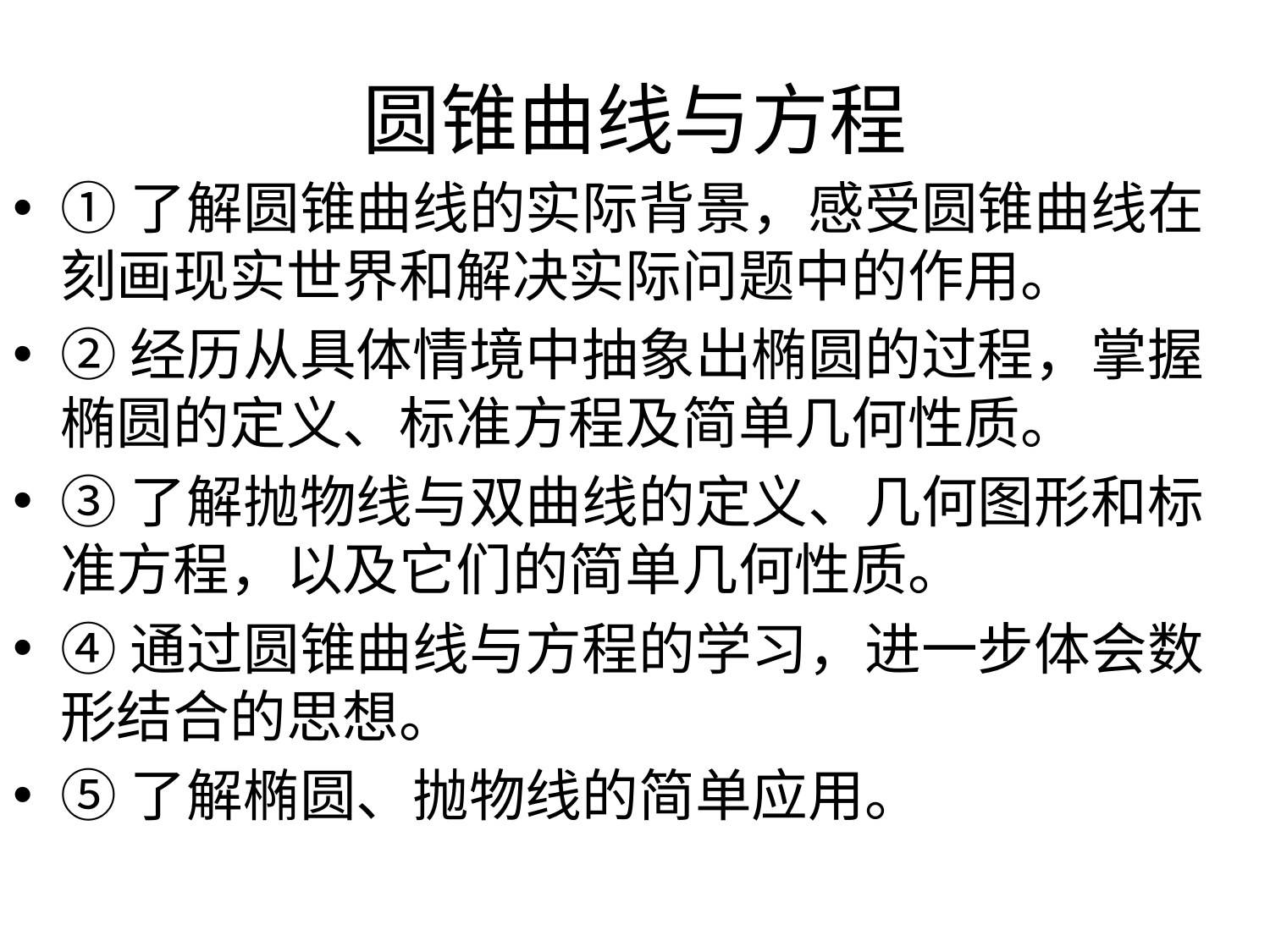

# 圆锥曲线与方程
①了解圆锥曲线的实际背景，感受圆锥曲线在刻画现实世界和解决实际问题中的作用。
②经历从具体情境中抽象出椭圆的过程，掌握椭圆的定义、标准方程及简单几何性质。
③了解抛物线与双曲线的定义、几何图形和标准方程，以及它们的简单几何性质。
④通过圆锥曲线与方程的学习，进一步体会数形结合的思想。
⑤了解椭圆、抛物线的简单应用。